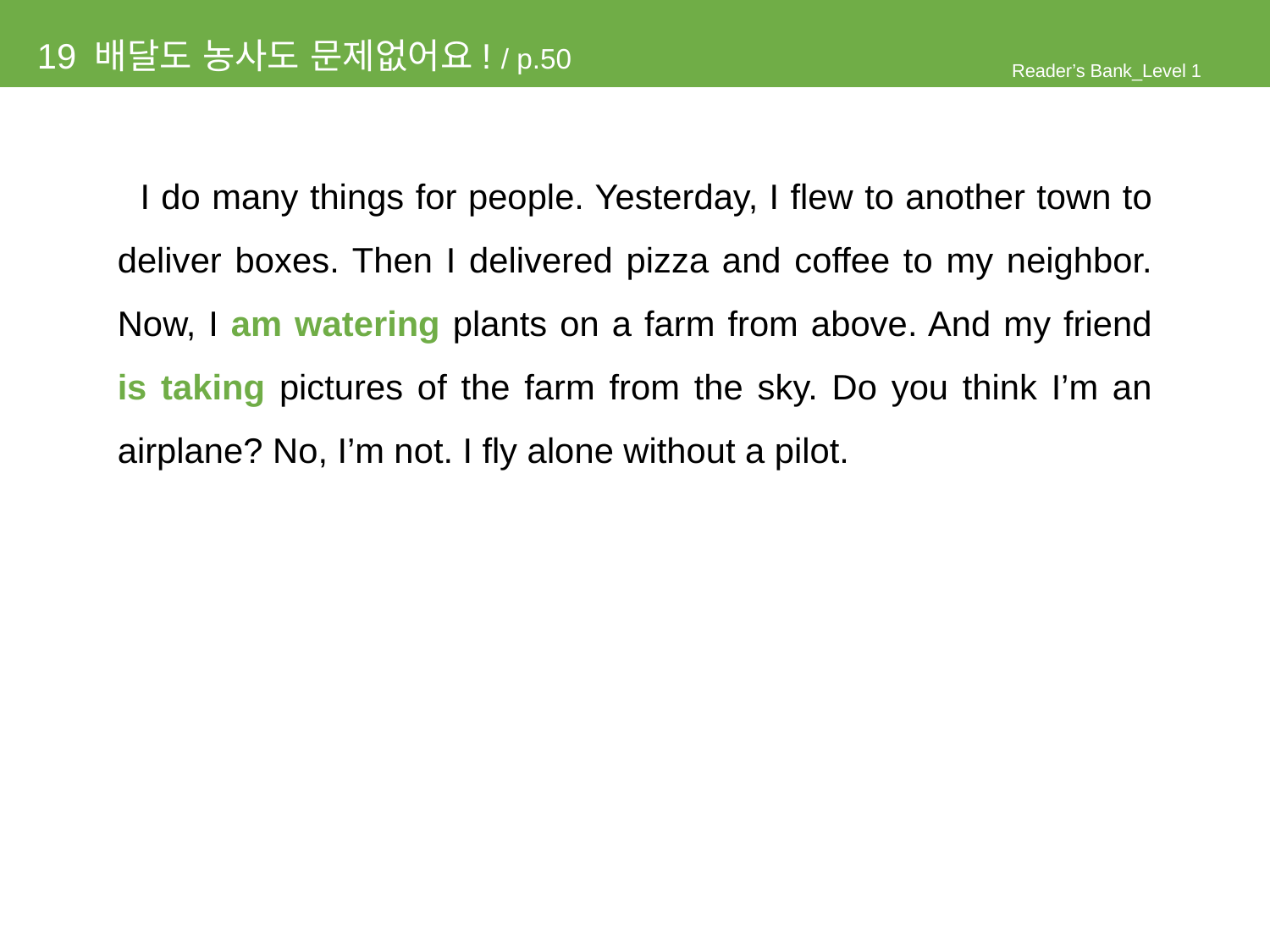

# 19 배달도 농사도 문제없어요! / p.50
Reader’s Bank_Level 1

  I do many things for people. Yesterday, I flew to another town to deliver boxes. Then I delivered pizza and coffee to my neighbor. Now, I am watering plants on a farm from above. And my friend is taking pictures of the farm from the sky. Do you think I’m an airplane? No, I’m not. I fly alone without a pilot.